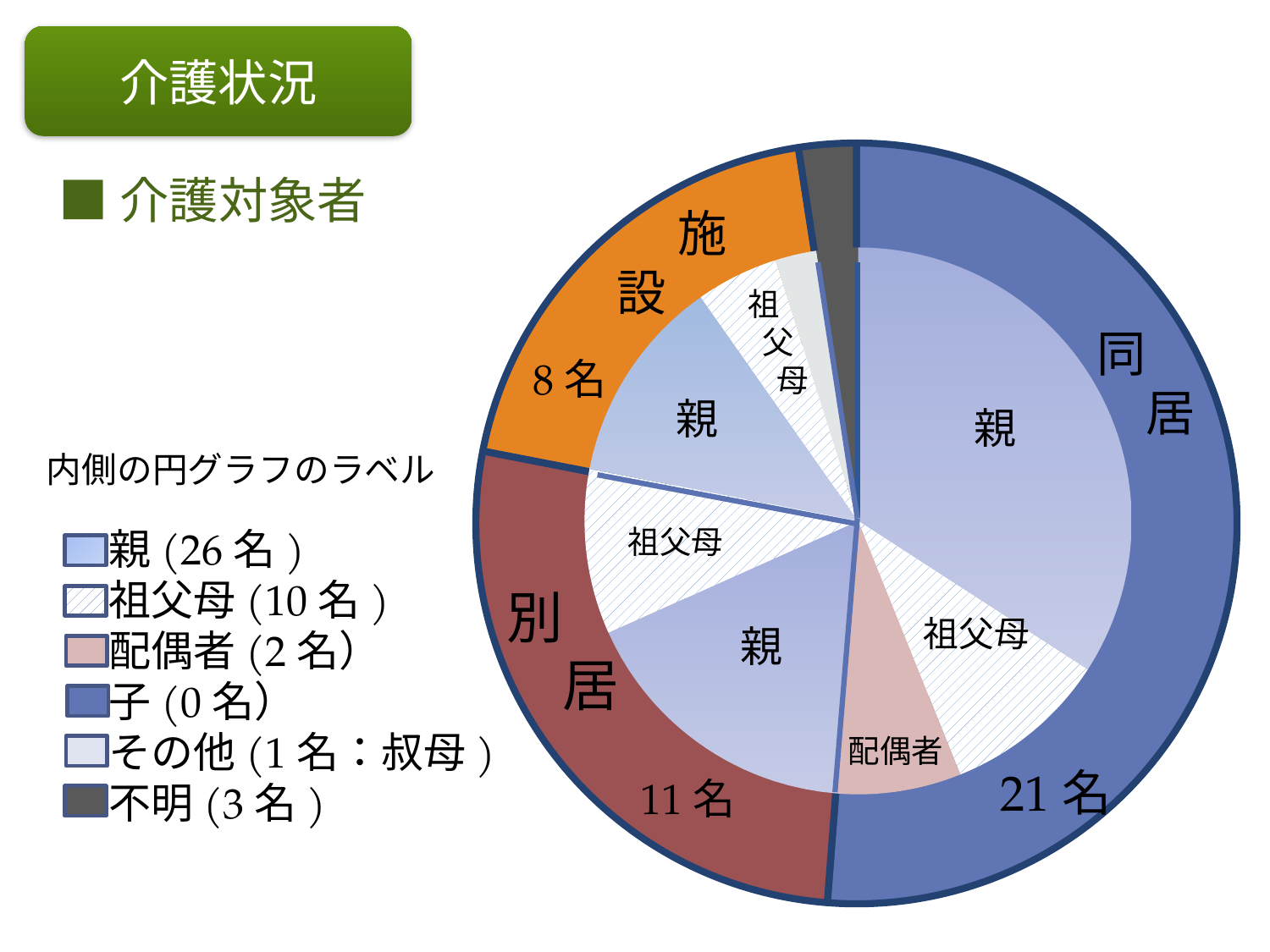

介護状況

### Chart

| Category | 列1 |
|---|---|
| 同居 | 21.0 |
| 別居 | 11.0 |
| 施設 | 8.0 |
| 無回答 | 1.0 |
■介護対象者
　 施
設

### Chart

| Category |  |
|---|---|
| 親 | 14.0 |
| 祖父母 | 4.0 |
| 配偶者 | 3.0 |
| 親 | 7.0 |
| 祖父母 | 4.0 |
| 親 | 5.0 |
| 祖父母 | 2.0 |
| その他 | 1.0 |
| 不明 | 1.0 |
祖
 父
   母
同
　居
8名
親
内側の円グラフのラベル
誰の介護？
親(26名)
祖父母(10名)
配偶者(2名）
子(0名）
その他(1名：叔母)
不明(3名)
祖父母

別
　居

親

配偶者

21名
11名